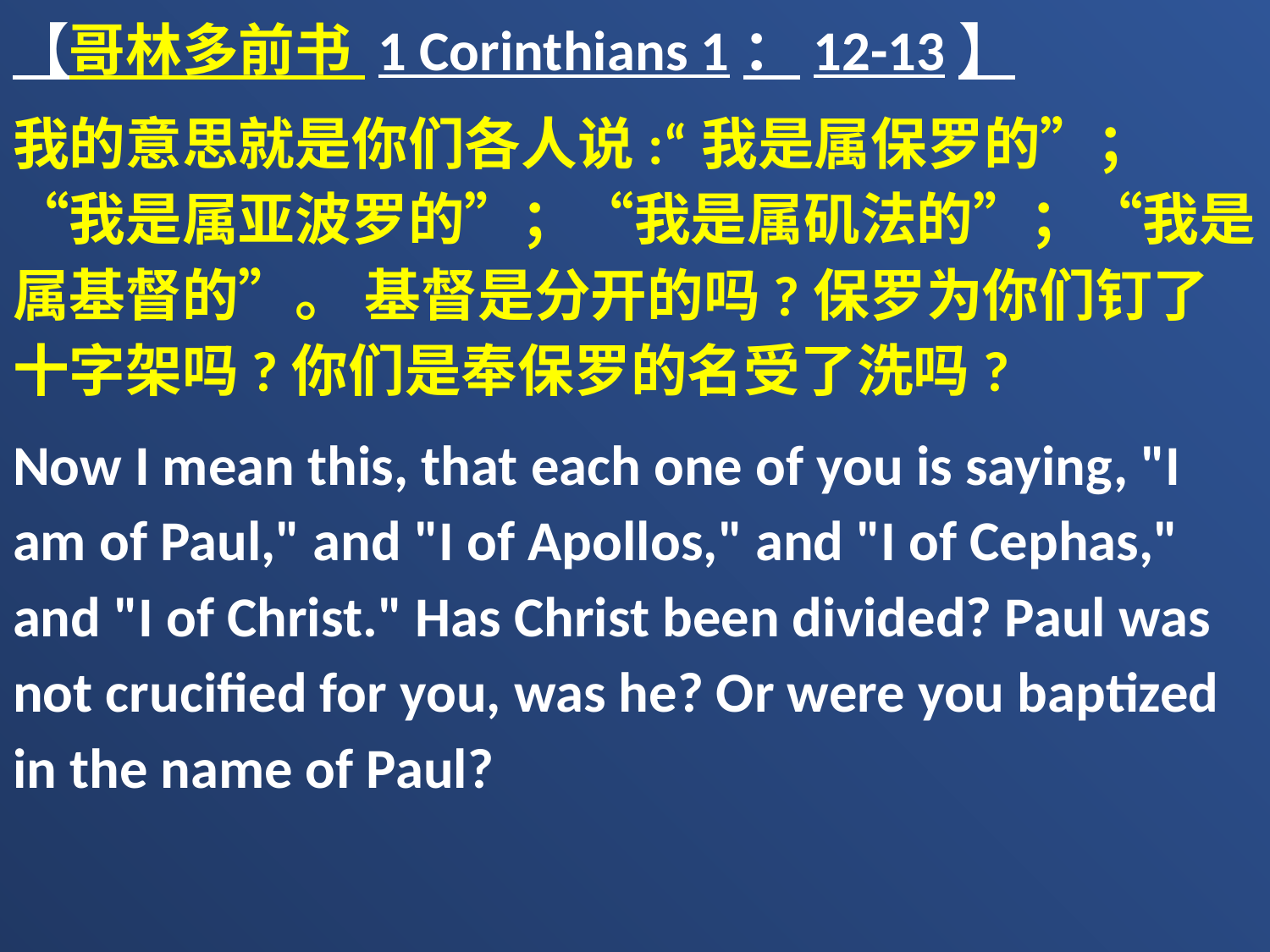

【哥林多前书 1 Corinthians 1：12-13】
我的意思就是你们各人说:“我是属保罗的”；“我是属亚波罗的”；“我是属矶法的”；“我是属基督的”。 基督是分开的吗?保罗为你们钉了十字架吗?你们是奉保罗的名受了洗吗?
Now I mean this, that each one of you is saying, "I am of Paul," and "I of Apollos," and "I of Cephas," and "I of Christ." Has Christ been divided? Paul was not crucified for you, was he? Or were you baptized in the name of Paul?